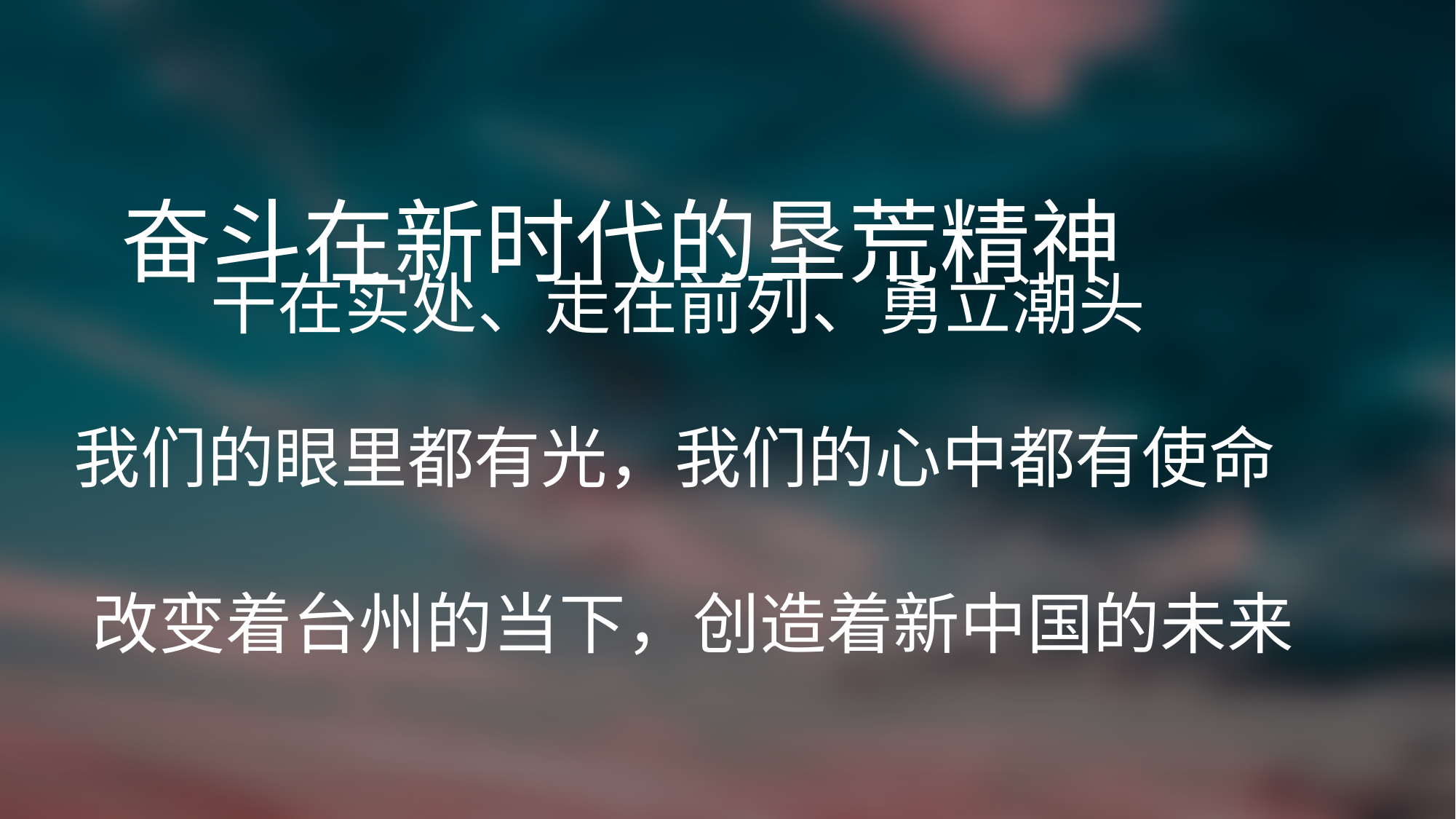

奋斗在新时代的垦荒精神
干在实处、走在前列、勇立潮头
我们的眼里都有光，我们的心中都有使命
改变着台州的当下，创造着新中国的未来